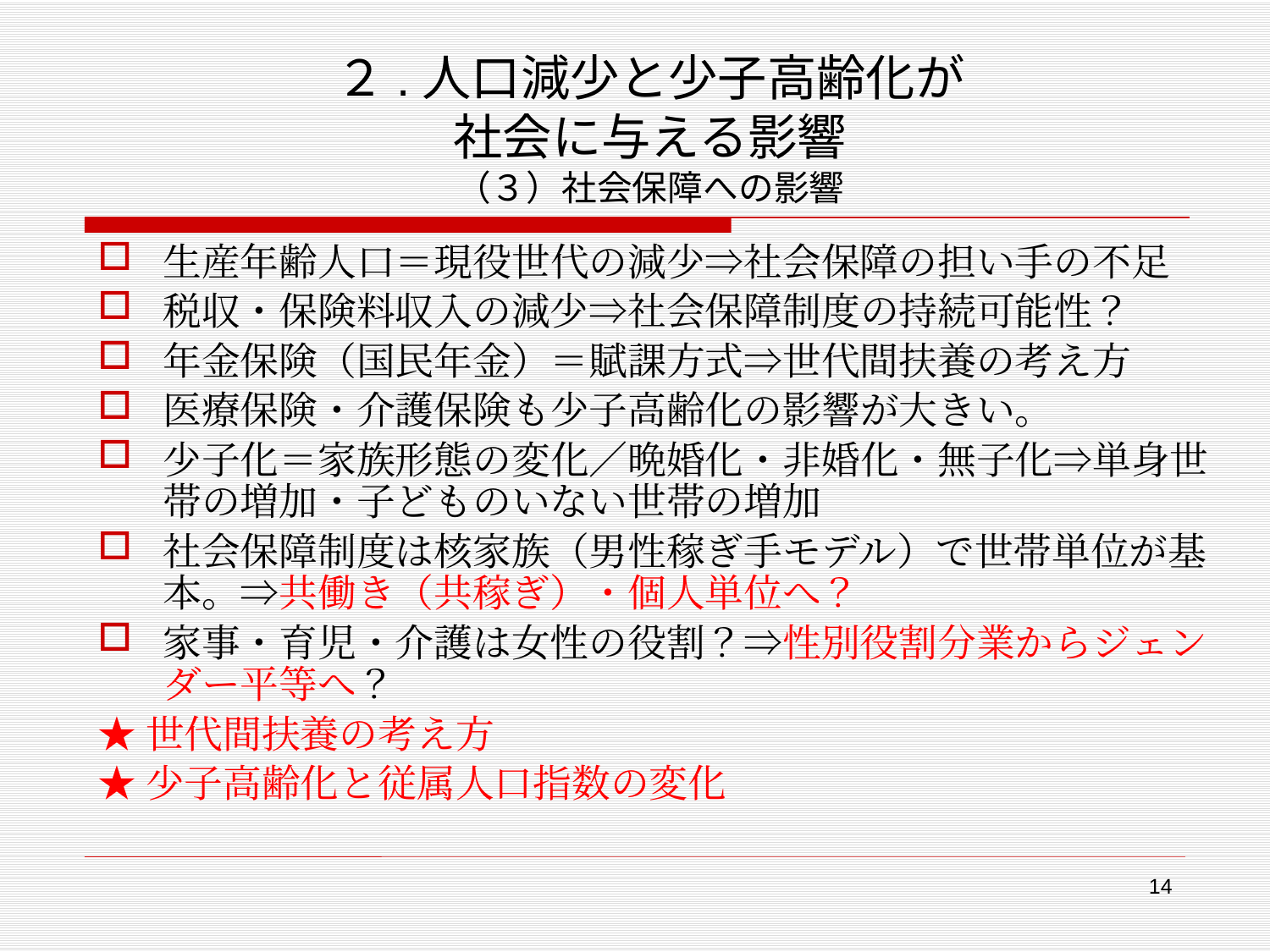

# ２.人口減少と少子高齢化が 社会に与える影響 （３）社会保障への影響
生産年齢人口＝現役世代の減少⇒社会保障の担い手の不足
税収・保険料収入の減少⇒社会保障制度の持続可能性？
年金保険（国民年金）＝賦課方式⇒世代間扶養の考え方
医療保険・介護保険も少子高齢化の影響が大きい。
少子化＝家族形態の変化／晩婚化・非婚化・無子化⇒単身世帯の増加・子どものいない世帯の増加
社会保障制度は核家族（男性稼ぎ手モデル）で世帯単位が基本。⇒共働き（共稼ぎ）・個人単位へ？
家事・育児・介護は女性の役割？⇒性別役割分業からジェンダー平等へ？
★世代間扶養の考え方
★少子高齢化と従属人口指数の変化

14